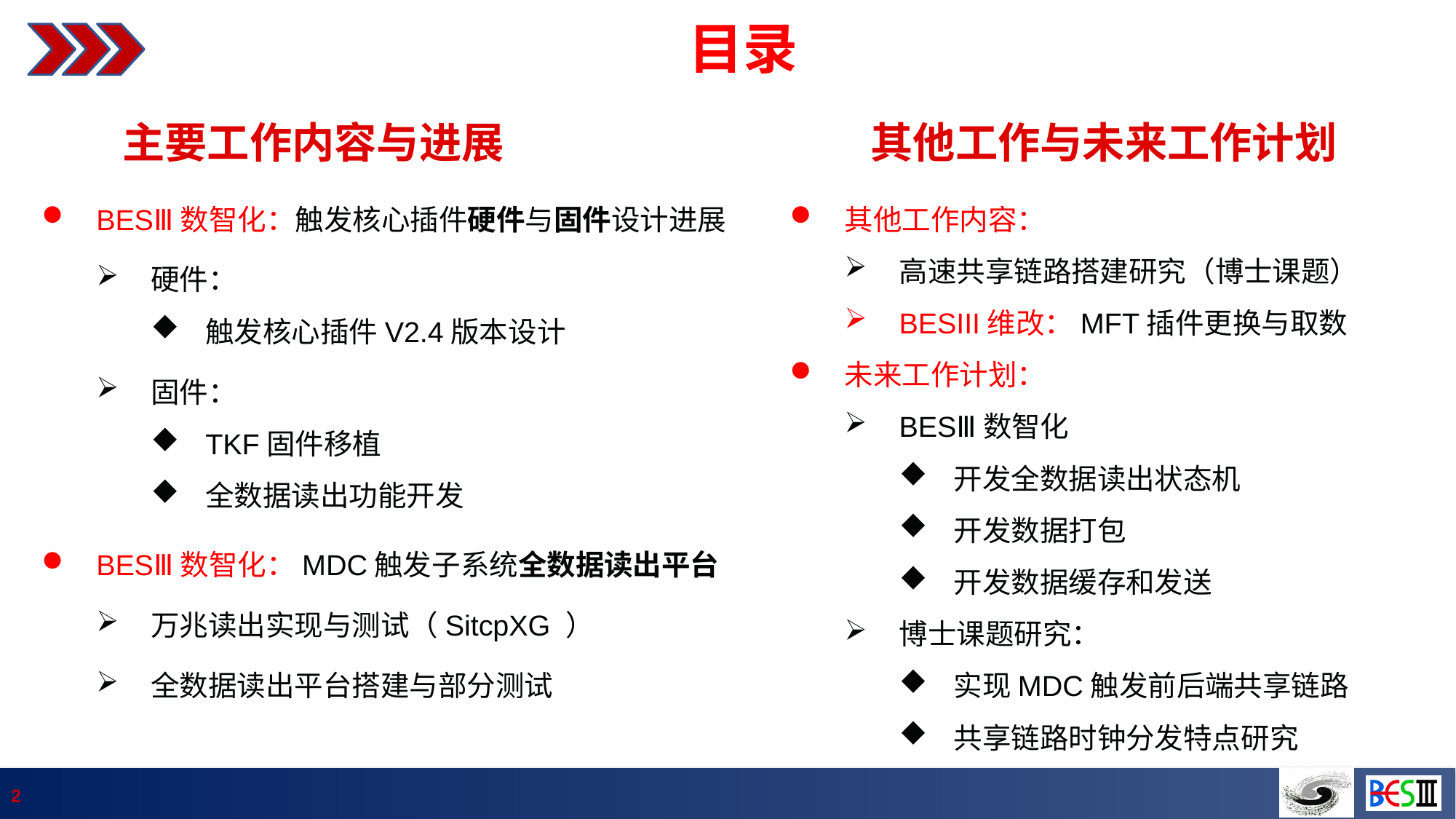

目录
                   主要工作内容与进展
BESⅢ数智化：触发核心插件硬件与固件设计进展
硬件：
触发核心插件V2.4版本设计
固件：
TKF固件移植
全数据读出功能开发
BESⅢ数智化：MDC触发子系统全数据读出平台
万兆读出实现与测试（SitcpXG ）
全数据读出平台搭建与部分测试

                   其他工作与未来工作计划
其他工作内容：
高速共享链路搭建研究（博士课题）
BESIII维改：MFT插件更换与取数
未来工作计划：
BESⅢ数智化
开发全数据读出状态机
开发数据打包
开发数据缓存和发送
博士课题研究：
实现MDC触发前后端共享链路
共享链路时钟分发特点研究

2